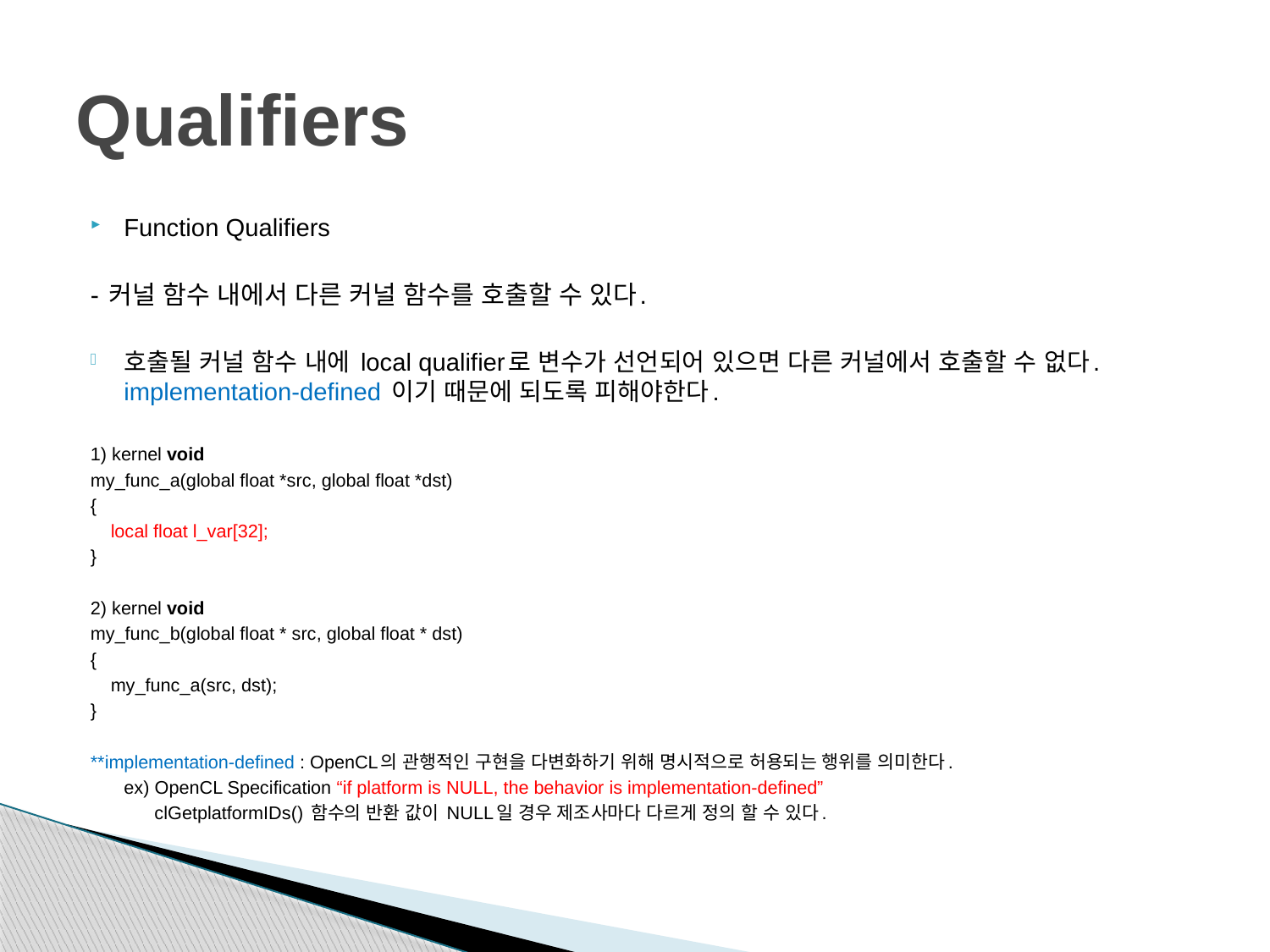

# Qualifiers
Function Qualifiers

- 커널 함수 내에서 다른 커널 함수를 호출할 수 있다.

호출될 커널 함수 내에 local qualifier로 변수가 선언되어 있으면 다른 커널에서 호출할 수 없다. implementation-defined 이기 때문에 되도록 피해야한다.

1) kernel void
my_func_a(global float *src, global float *dst)
{
    local float l_var[32];
}

2) kernel void
my_func_b(global float * src, global float * dst)
{
    my_func_a(src, dst);
}

**implementation-defined : OpenCL의 관행적인 구현을 다변화하기 위해 명시적으로 허용되는 행위를 의미한다.
			ex) OpenCL Specification “if platform is NULL, the behavior is implementation-defined”
 			      clGetplatformIDs() 함수의 반환 값이 NULL일 경우 제조사마다 다르게 정의 할 수 있다.